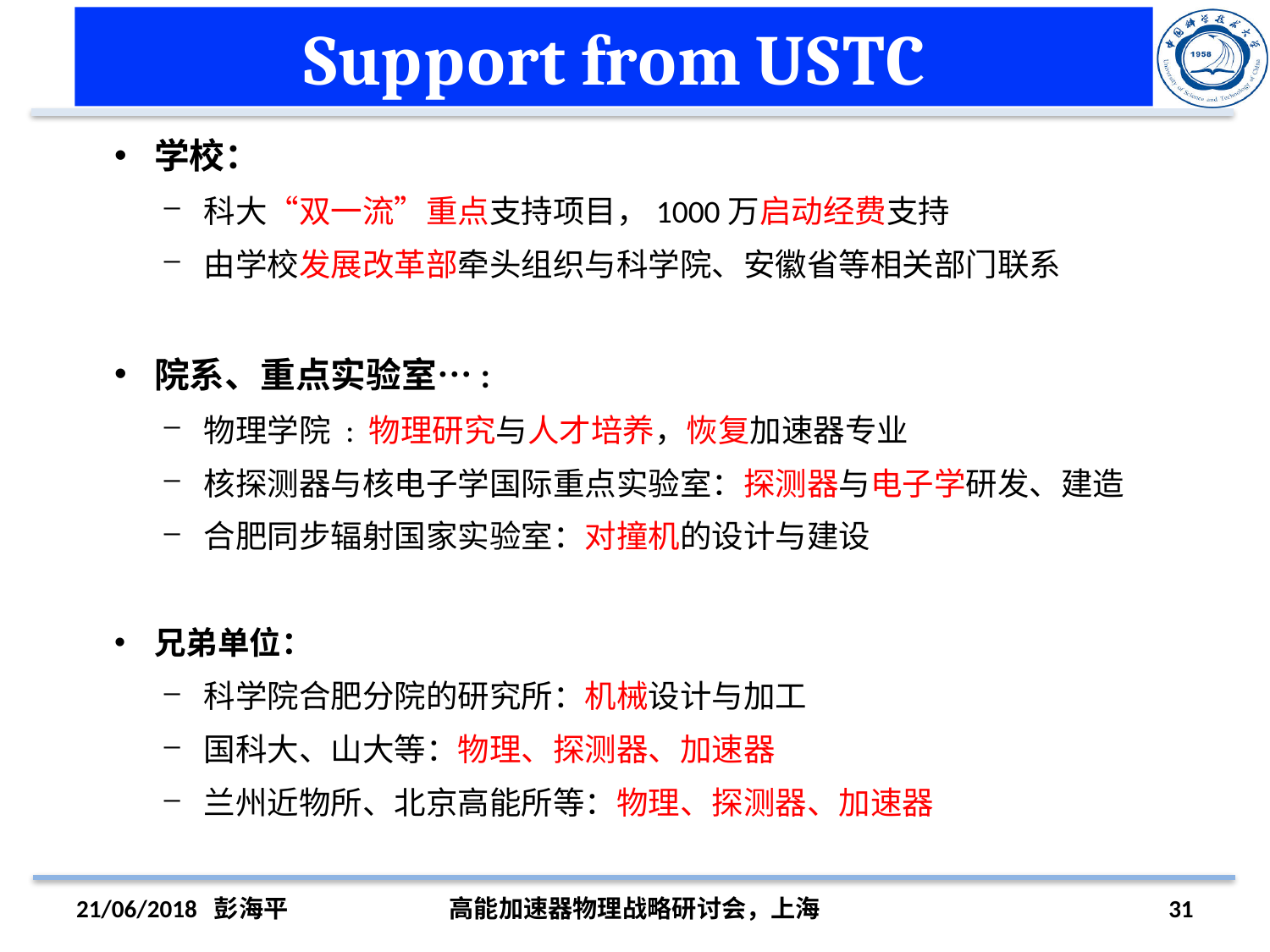

# Support from USTC
学校：
科大“双一流”重点支持项目，1000万启动经费支持
由学校发展改革部牵头组织与科学院、安徽省等相关部门联系

院系、重点实验室…:
物理学院 : 物理研究与人才培养，恢复加速器专业
核探测器与核电子学国际重点实验室：探测器与电子学研发、建造
合肥同步辐射国家实验室：对撞机的设计与建设

兄弟单位：
科学院合肥分院的研究所：机械设计与加工
国科大、山大等：物理、探测器、加速器
兰州近物所、北京高能所等：物理、探测器、加速器
21/06/2018  彭海平
高能加速器物理战略研讨会，上海
31